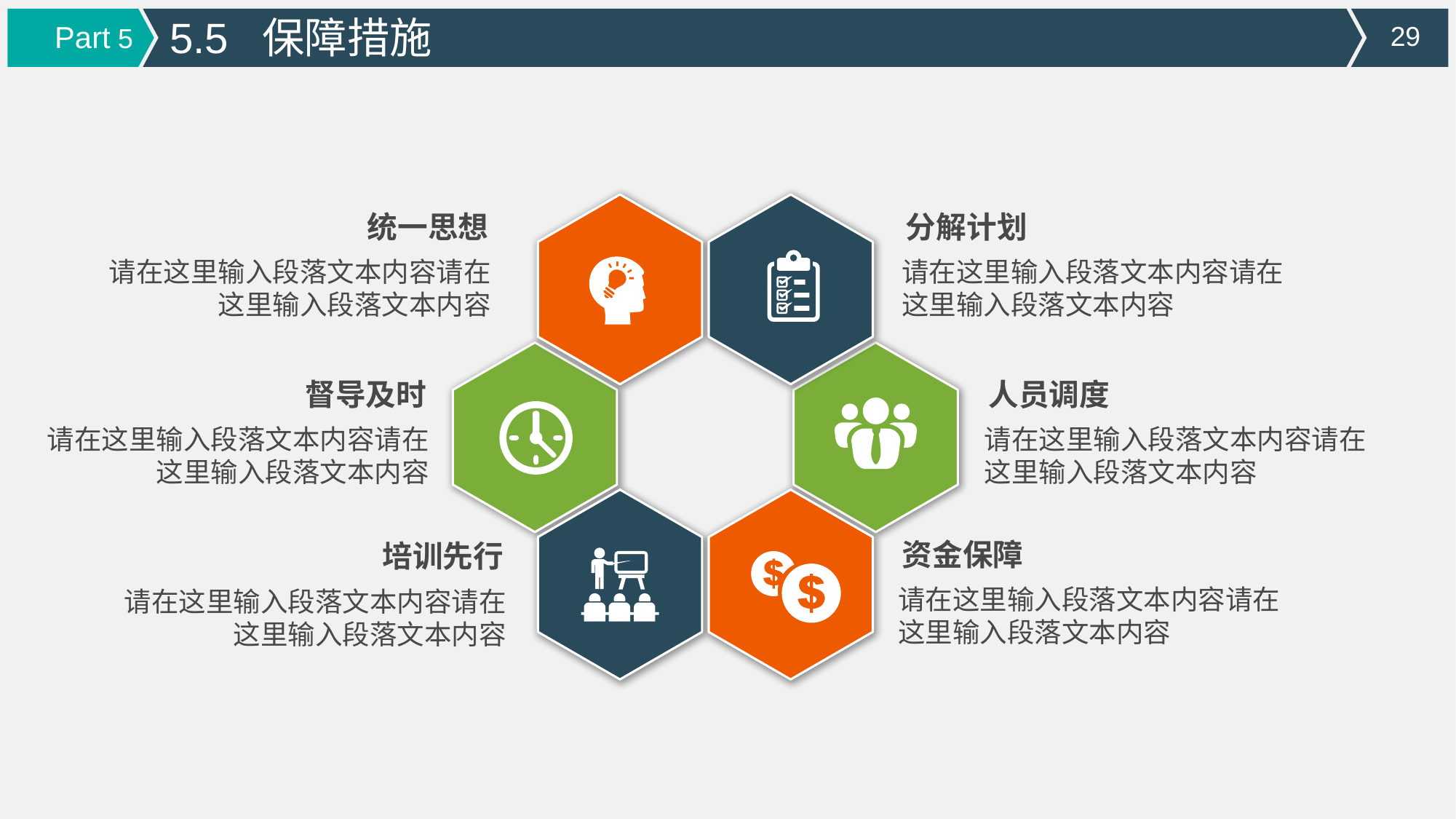

5.5  保障措施
Part 5

统一思想
分解计划
请在这里输入段落文本内容请在这里输入段落文本内容
请在这里输入段落文本内容请在这里输入段落文本内容

人员调度
督导及时

请在这里输入段落文本内容请在这里输入段落文本内容
请在这里输入段落文本内容请在这里输入段落文本内容

资金保障
培训先行

请在这里输入段落文本内容请在这里输入段落文本内容
请在这里输入段落文本内容请在这里输入段落文本内容